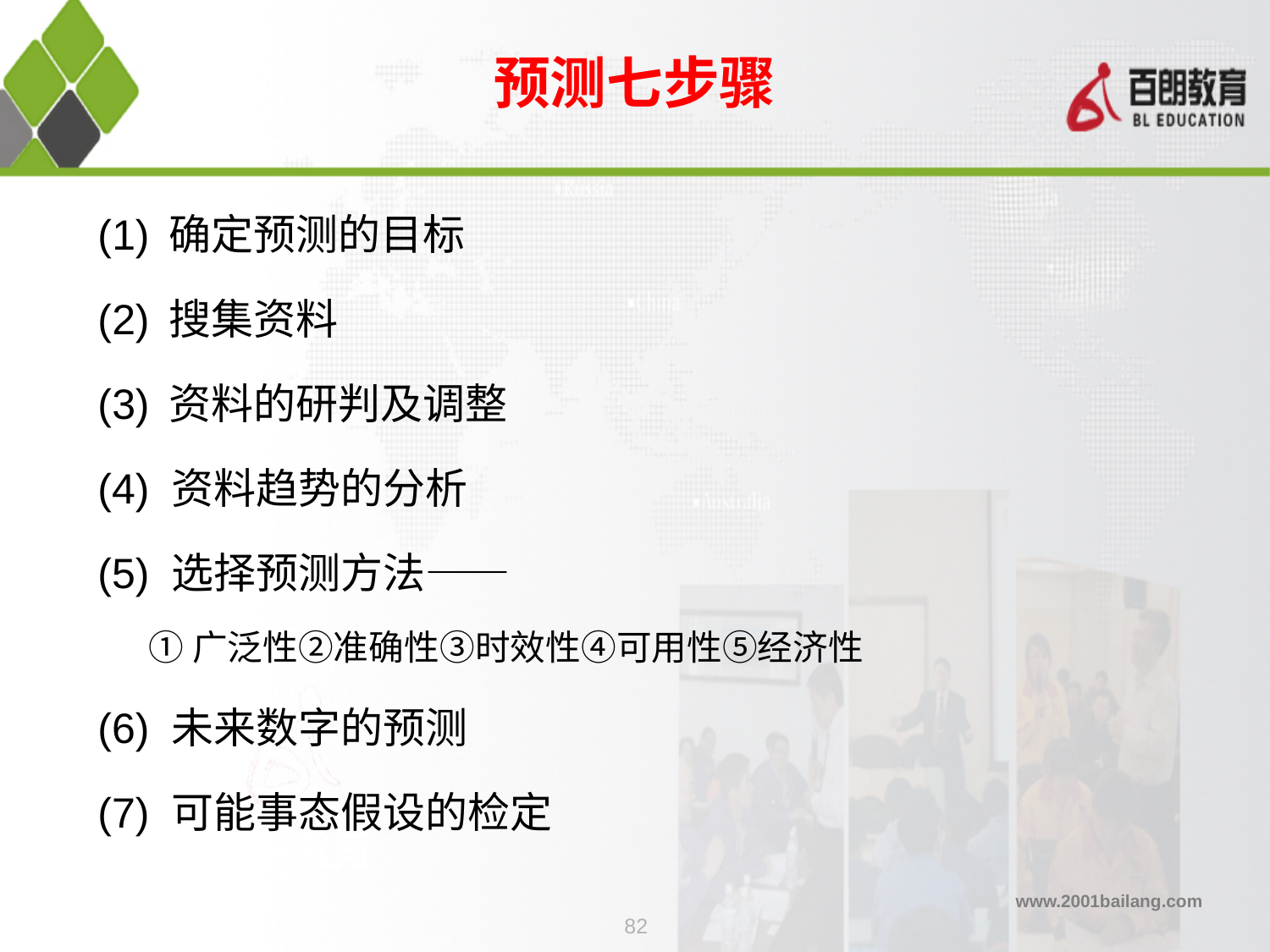

# 预测七步骤
确定预测的目标
搜集资料
资料的研判及调整
(4) 资料趋势的分析
(5) 选择预测方法——
        ①广泛性②准确性③时效性④可用性⑤经济性
(6) 未来数字的预测
(7) 可能事态假设的检定
82